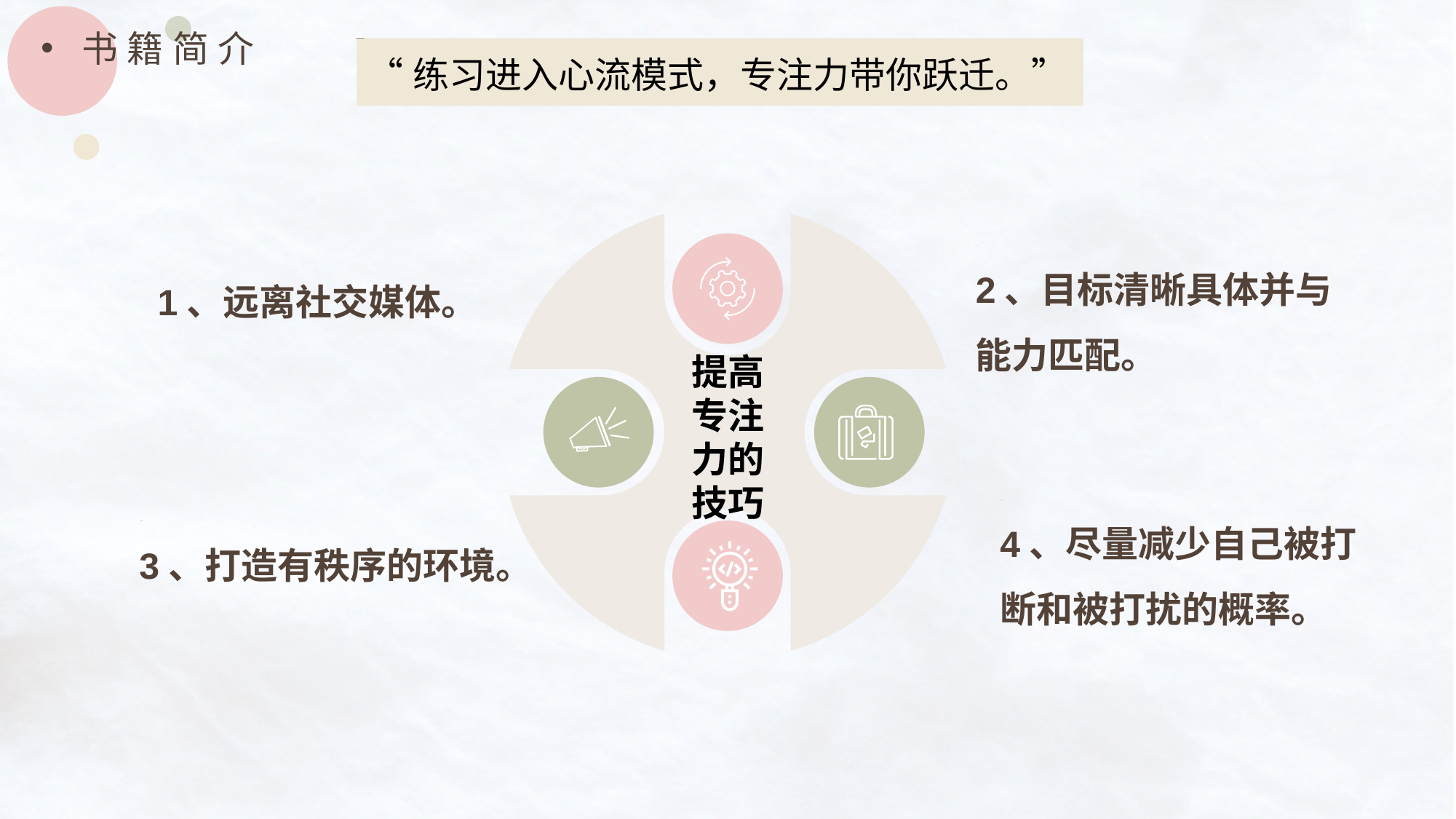

书籍简介
“练习进入心流模式，专注力带你跃迁。”

提高专注力的技巧

2、目标清晰具体并与能力匹配。
1、远离社交媒体。
4、尽量减少自己被打断和被打扰的概率。
3、打造有秩序的环境。